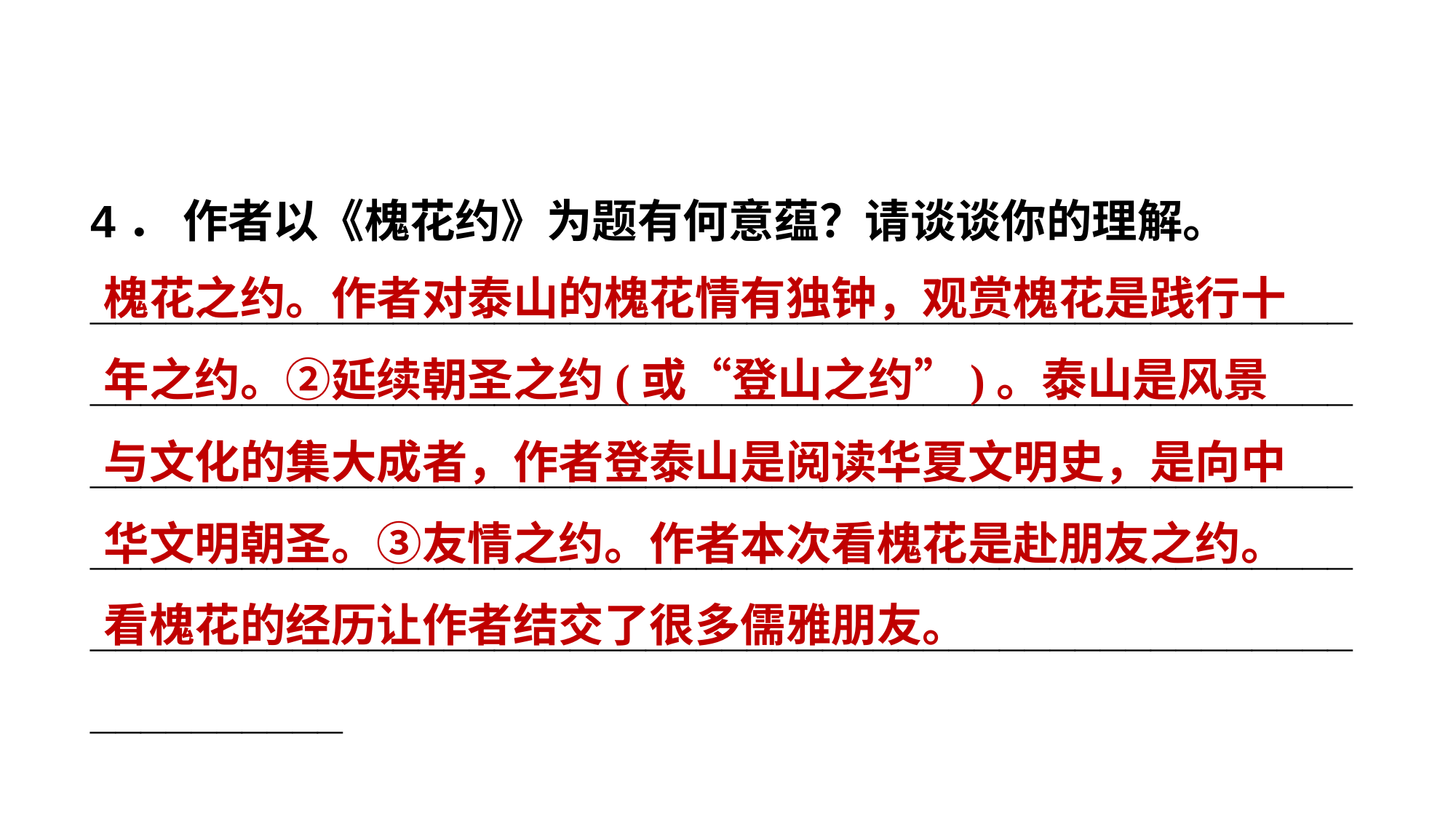

4． 作者以《槐花约》为题有何意蕴？请谈谈你的理解。
____________________________________________________________________________________________________________________________________________________________________________________________________________________________________________________________________
槐花之约。作者对泰山的槐花情有独钟，观赏槐花是践行十年之约。②延续朝圣之约(或“登山之约”)。泰山是风景与文化的集大成者，作者登泰山是阅读华夏文明史，是向中华文明朝圣。③友情之约。作者本次看槐花是赴朋友之约。看槐花的经历让作者结交了很多儒雅朋友。